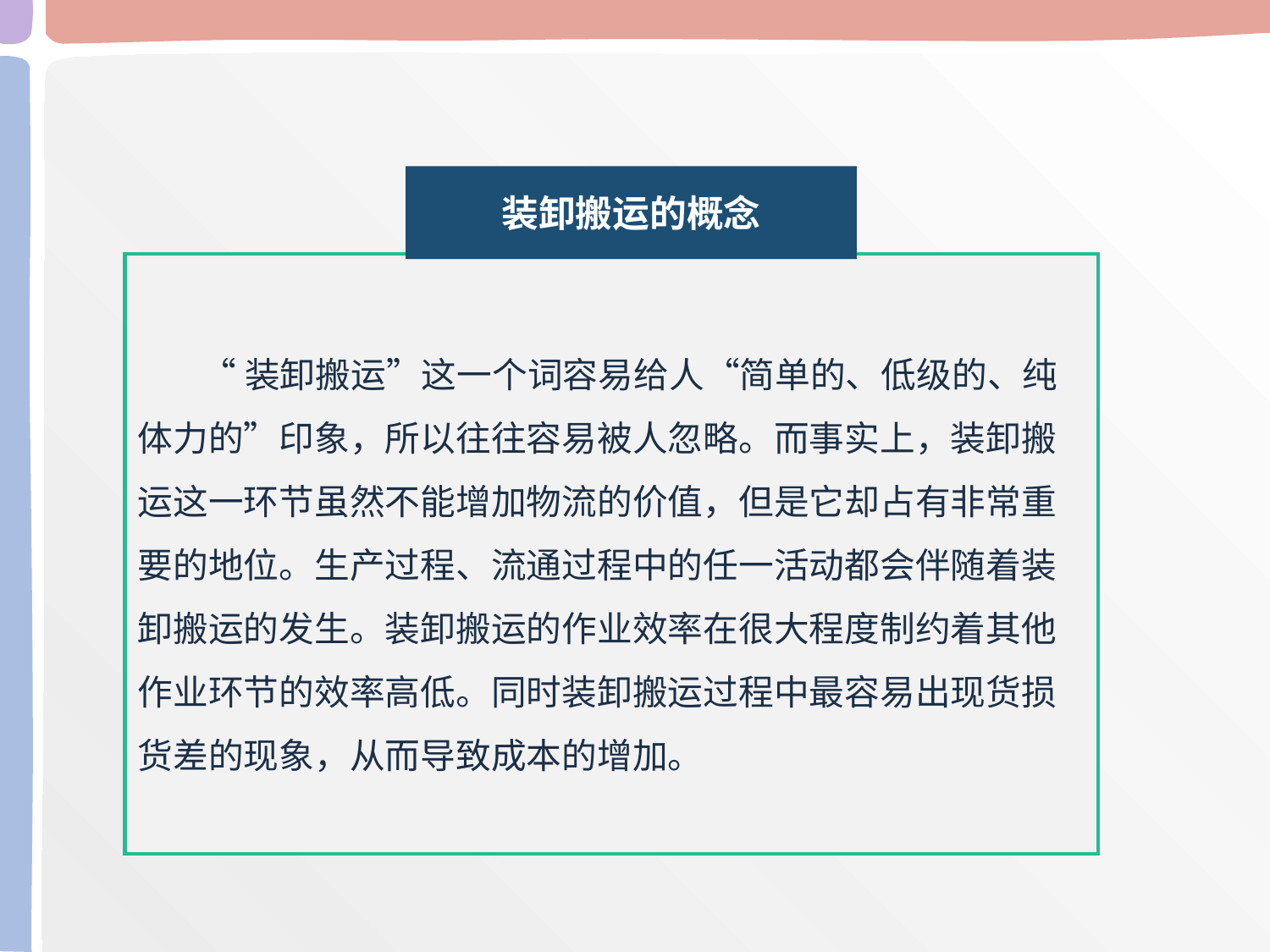

装卸搬运的概念
“装卸搬运”这一个词容易给人“简单的、低级的、纯体力的”印象，所以往往容易被人忽略。而事实上，装卸搬运这一环节虽然不能增加物流的价值，但是它却占有非常重要的地位。生产过程、流通过程中的任一活动都会伴随着装卸搬运的发生。装卸搬运的作业效率在很大程度制约着其他作业环节的效率高低。同时装卸搬运过程中最容易出现货损货差的现象，从而导致成本的增加。